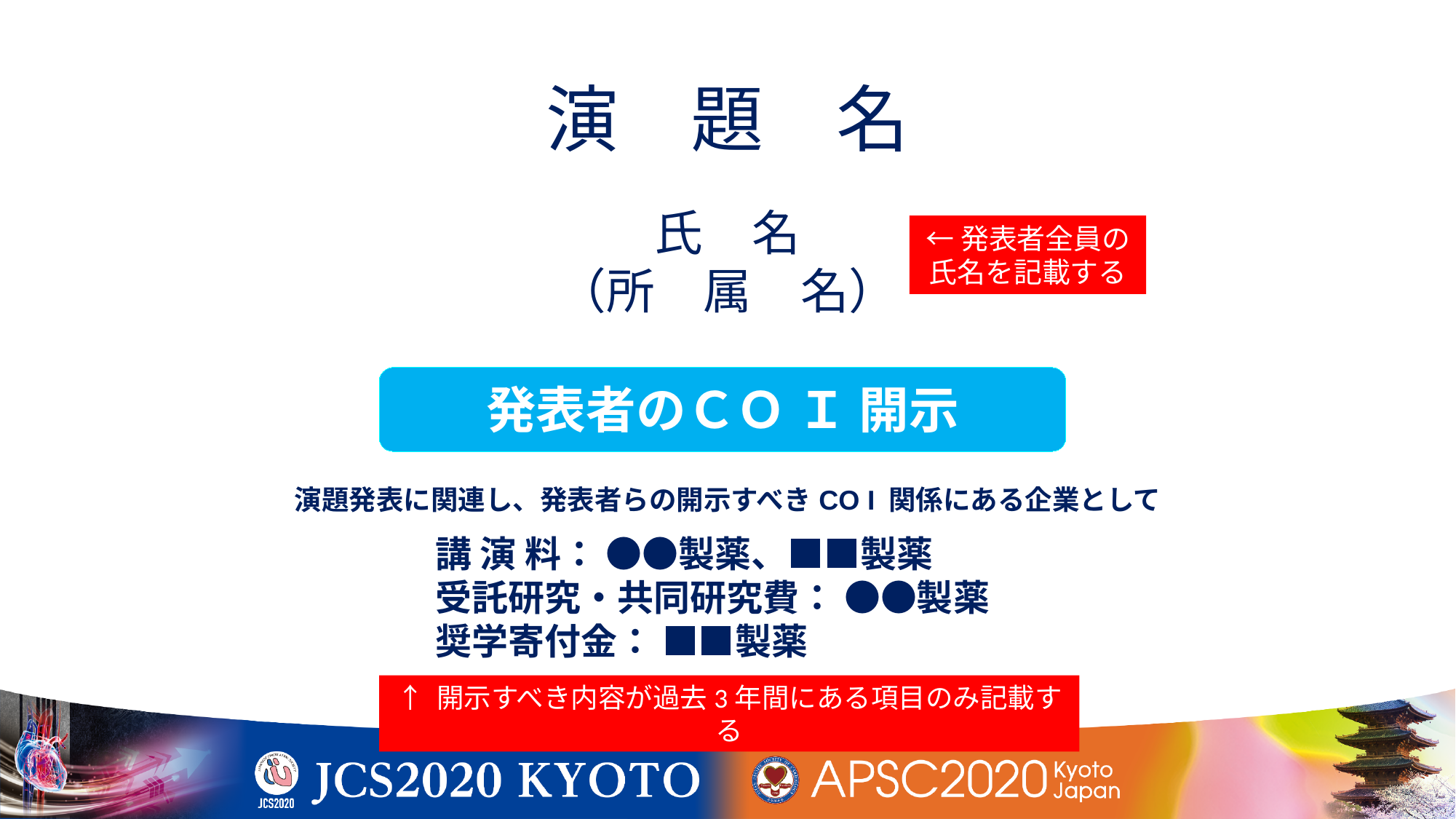

演　題　名
氏　名
（所　属　名）
←発表者全員の
氏名を記載する
発表者のＣＯ Ｉ 開示
演題発表に関連し、発表者らの開示すべきCO I 関係にある企業として

講 演 料： ●●製薬、■■製薬
受託研究・共同研究費： ●●製薬
奨学寄付金： ■■製薬
↑ 開示すべき内容が過去3年間にある項目のみ記載する